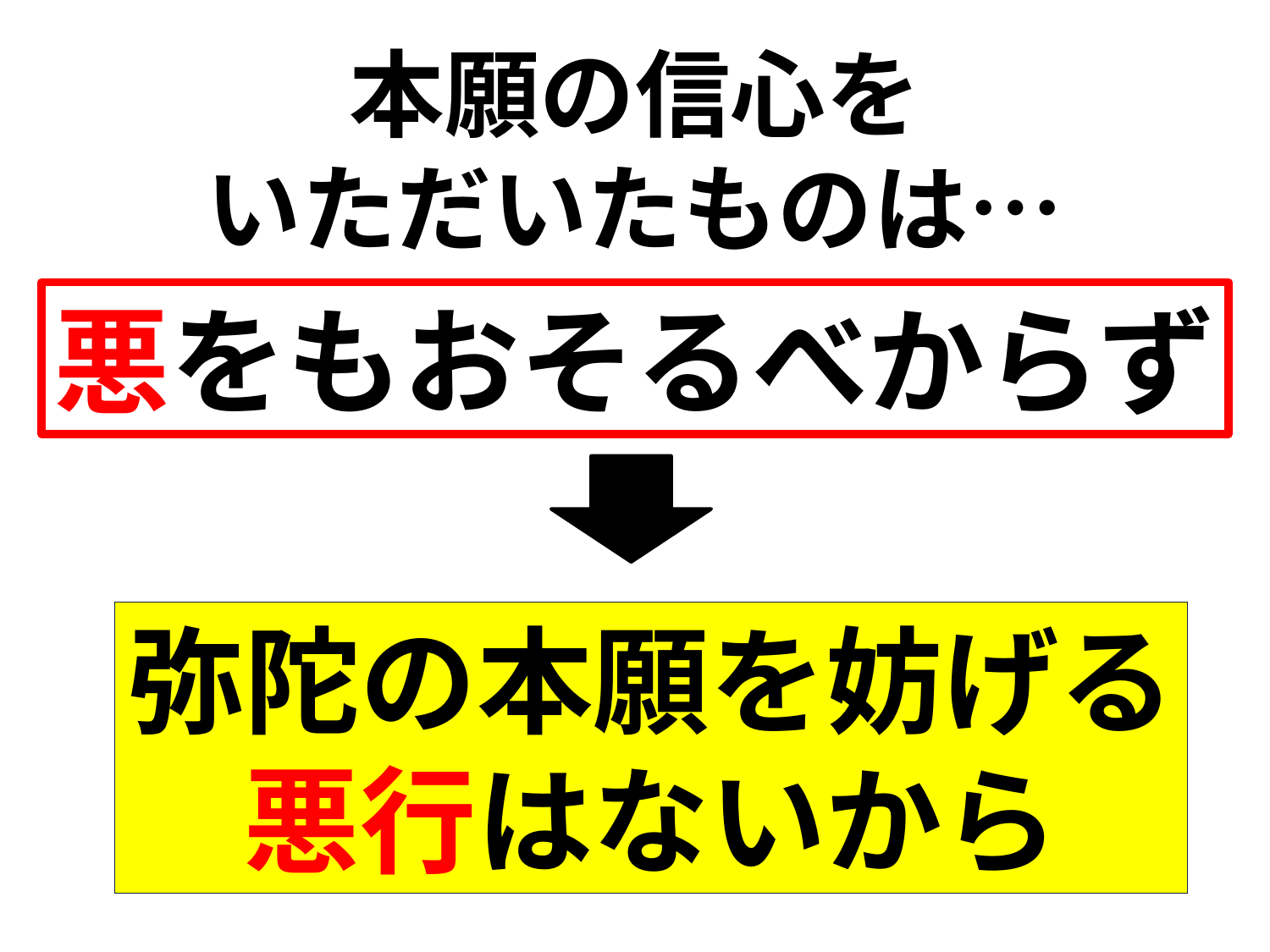

本願の信心を
いただいたものは…
悪をもおそるべからず

弥陀の本願を妨げる
悪行はないから